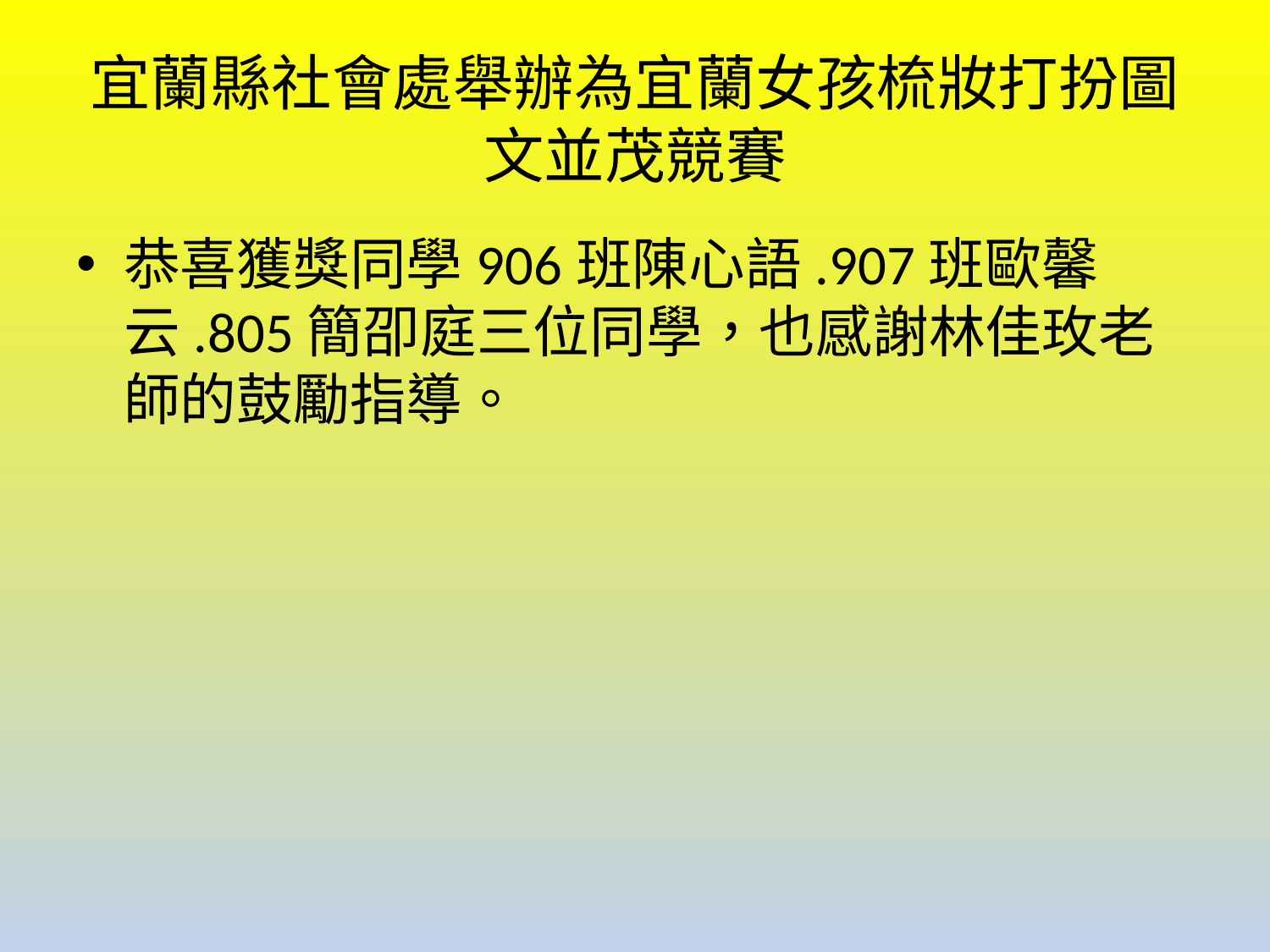

# 宜蘭縣社會處舉辦為宜蘭女孩梳妝打扮圖文並茂競賽
恭喜獲獎同學906班陳心語.907班歐馨云.805簡卲庭三位同學，也感謝林佳玫老師的鼓勵指導。